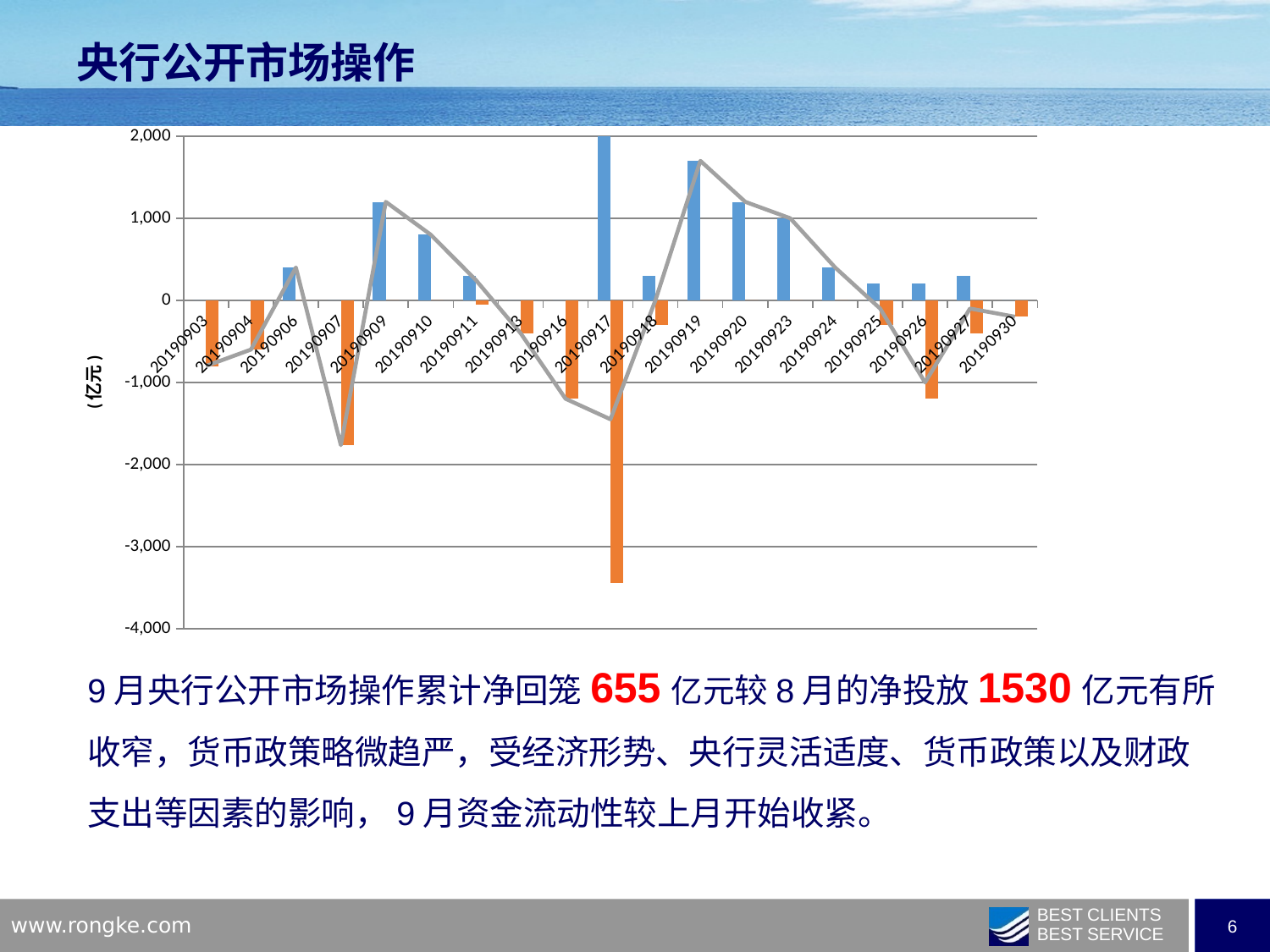

# 央行公开市场操作

### Chart

| Category |  |  |  |
|---|---|---|---|
| 20190903 | 0.0 | -800.0 | -800.0 |
| 20190904 | 0.0 | -600.0 | -600.0 |
| 20190906 | 400.0 | 0.0 | 400.0 |
| 20190907 | 0.0 | -1765.0 | -1765.0 |
| 20190909 | 1200.0 | 0.0 | 1200.0 |
| 20190910 | 800.0 | 0.0 | 800.0 |
| 20190911 | 300.0 | -50.0 | 250.0 |
| 20190913 | 0.0 | -400.0 | -400.0 |
| 20190916 | 0.0 | -1200.0 | -1200.0 |
| 20190917 | 2000.0 | -3450.0 | -1450.0 |
| 20190918 | 300.0 | -300.0 | 0.0 |
| 20190919 | 1700.0 | 0.0 | 1700.0 |
| 20190920 | 1200.0 | 0.0 | 1200.0 |
| 20190923 | 1000.0 | 0.0 | 1000.0 |
| 20190924 | 400.0 | 0.0 | 400.0 |
| 20190925 | 200.0 | -300.0 | -100.0 |
| 20190926 | 200.0 | -1200.0 | -1000.0 |
| 20190927 | 300.0 | -400.0 | -100.0 |
| 20190930 | 0.0 | -200.0 | -200.0 |
9月央行公开市场操作累计净回笼655亿元较8月的净投放1530亿元有所收窄，货币政策略微趋严，受经济形势、央行灵活适度、货币政策以及财政支出等因素的影响，9月资金流动性较上月开始收紧。